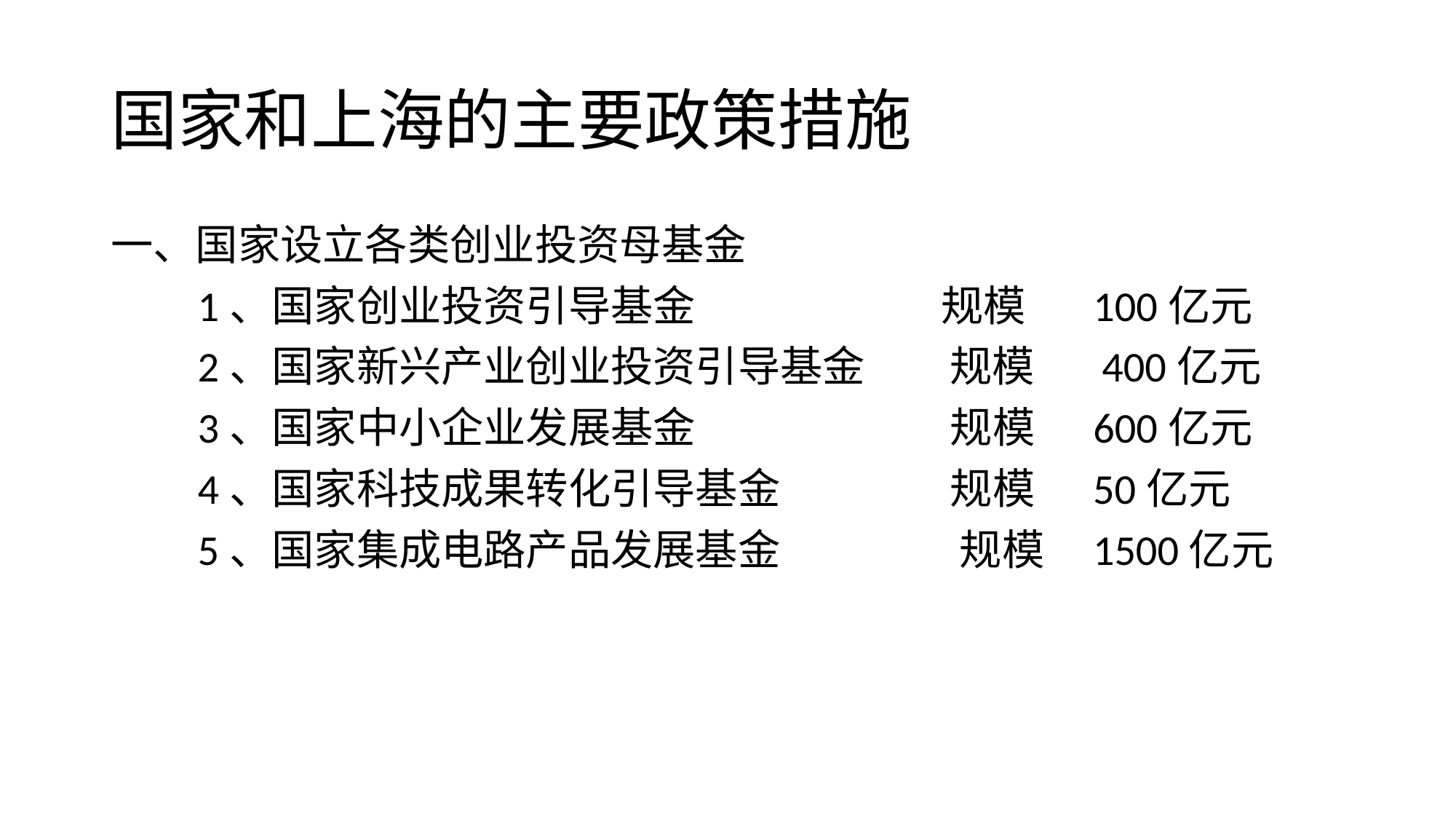

# 国家和上海的主要政策措施
一、国家设立各类创业投资母基金
         1、国家创业投资引导基金                          规模      100亿元
         2、国家新兴产业创业投资引导基金         规模      400亿元
         3、国家中小企业发展基金                           规模     600亿元
         4、国家科技成果转化引导基金                  规模     50亿元
         5、国家集成电路产品发展基金                   规模    1500亿元